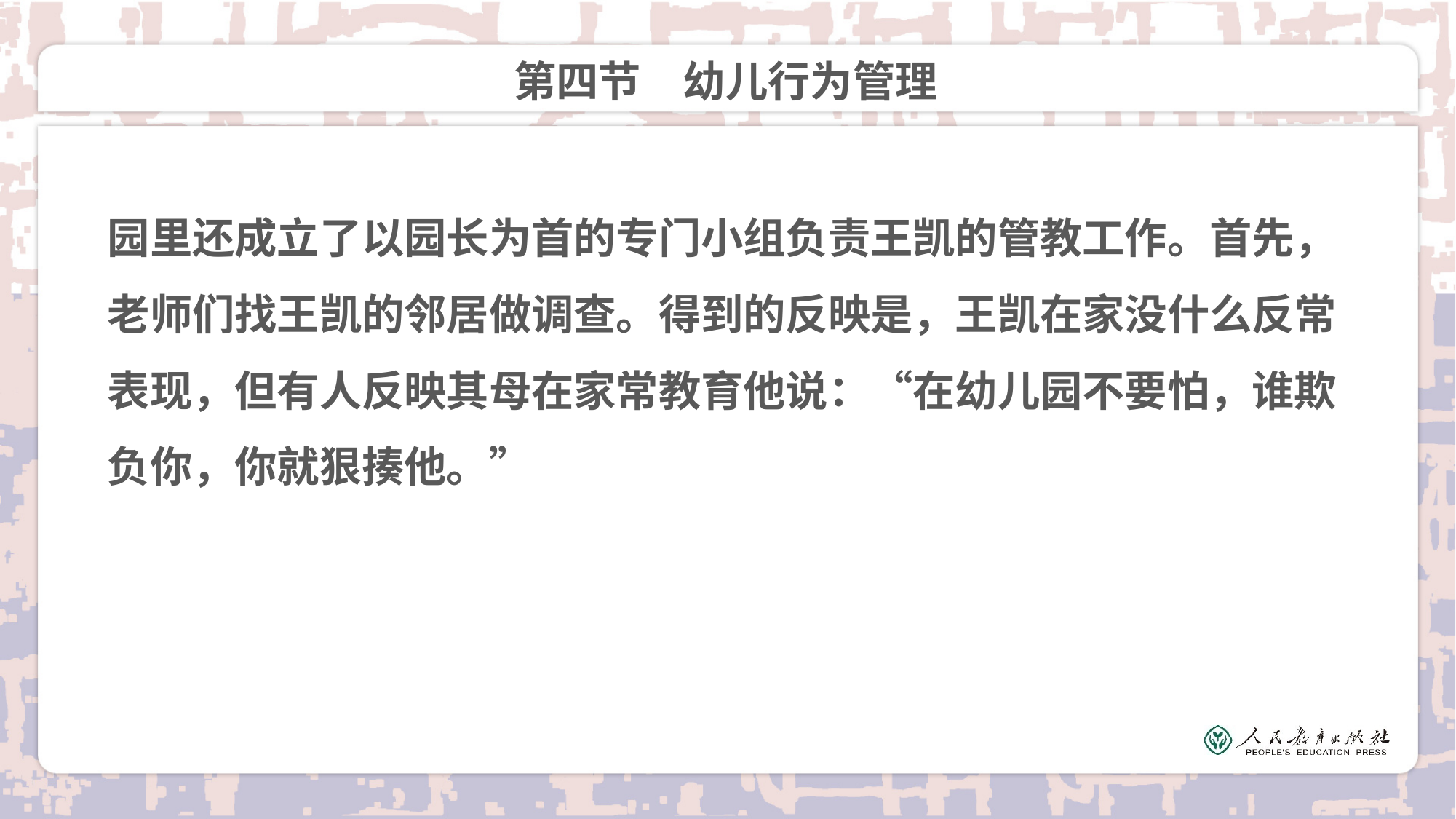

# 第四节　幼儿行为管理
园里还成立了以园长为首的专门小组负责王凯的管教工作。首先，老师们找王凯的邻居做调查。得到的反映是，王凯在家没什么反常表现，但有人反映其母在家常教育他说：“在幼儿园不要怕，谁欺负你，你就狠揍他。”